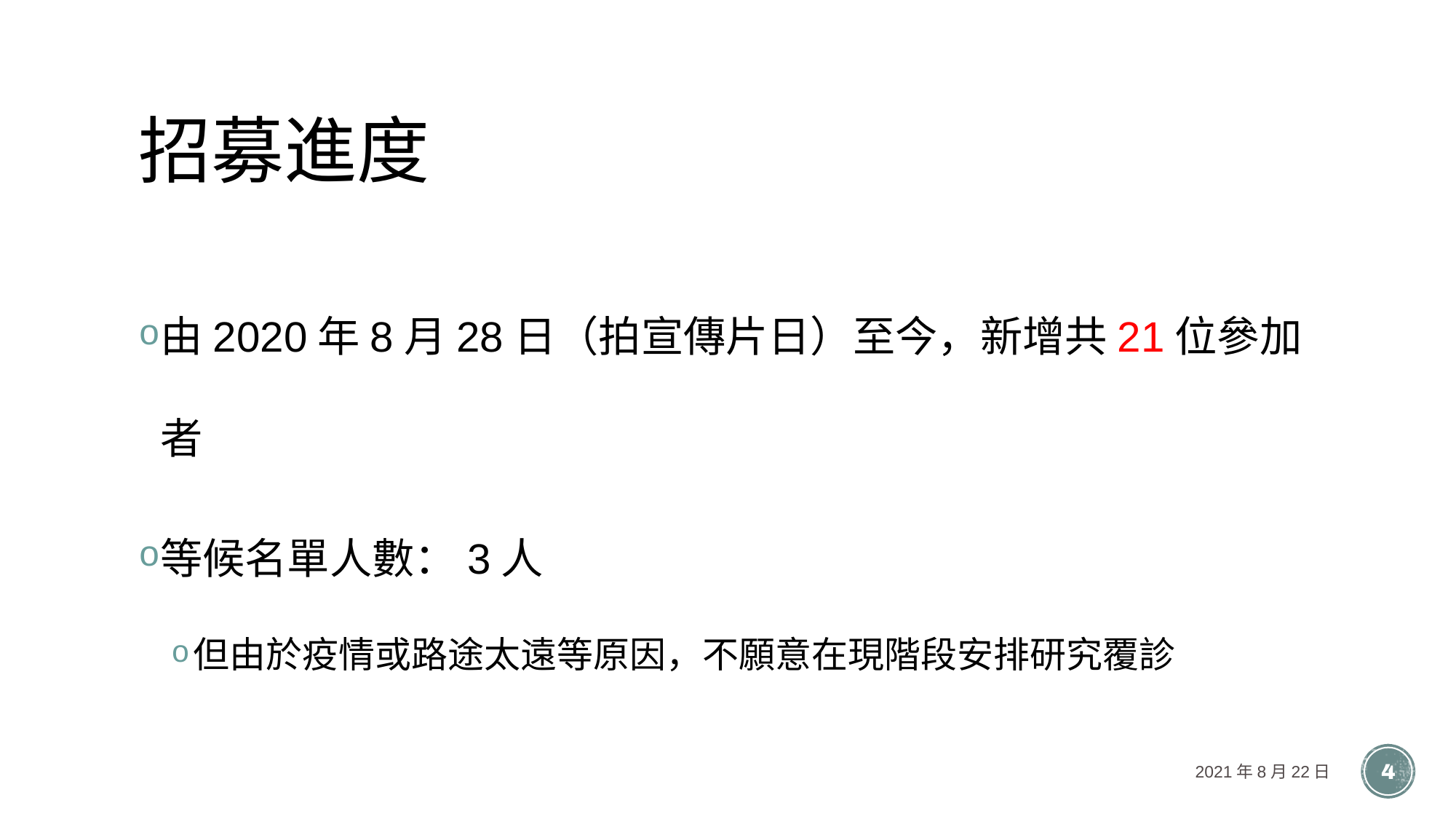

# 招募進度
由2020年8月28日（拍宣傳片日）至今，新增共21位參加者
等候名單人數：3人
但由於疫情或路途太遠等原因，不願意在現階段安排研究覆診
2021年8月22日
4